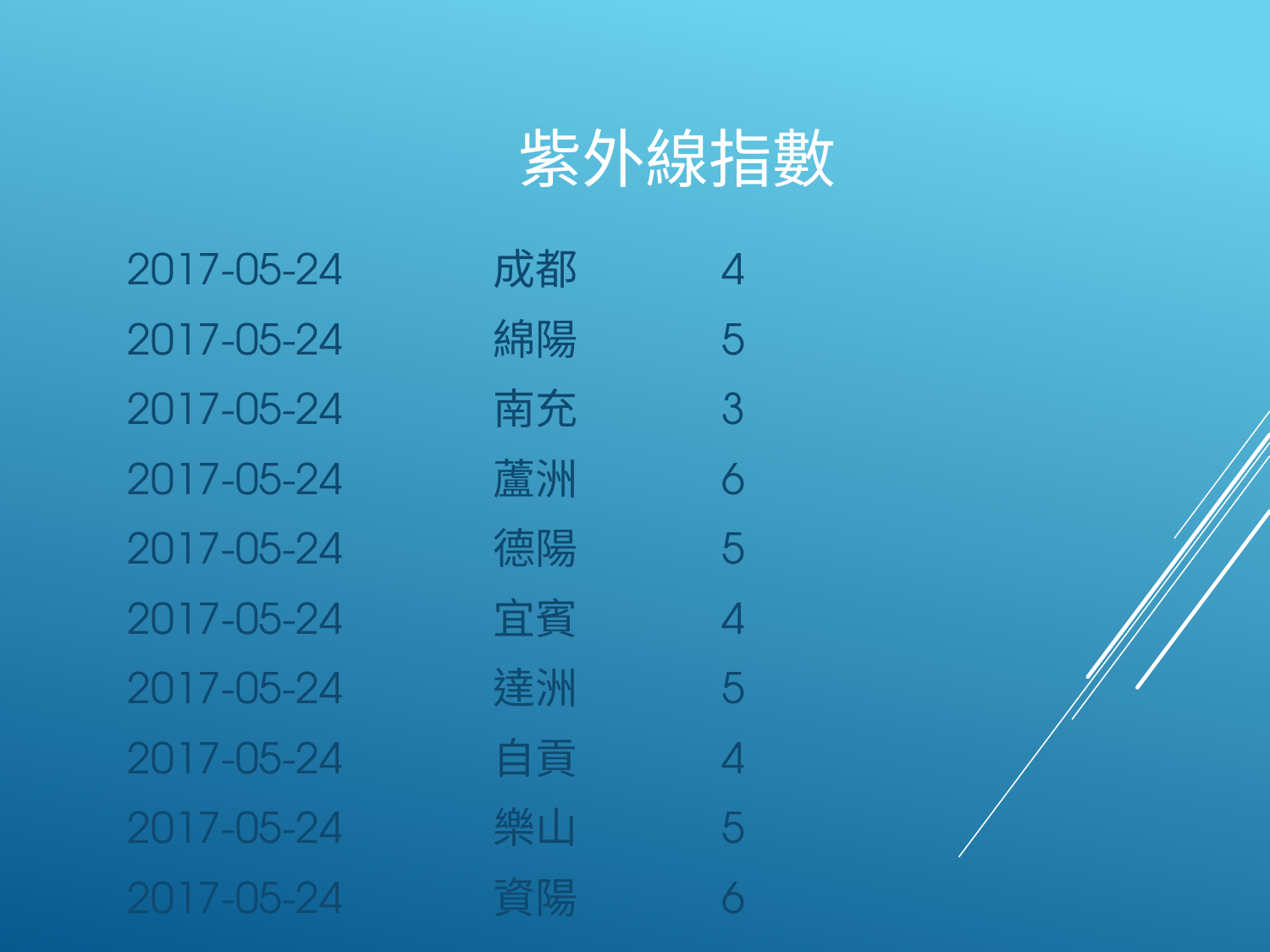

# 紫外線指數
2017-05-24            成都              4
2017-05-24            綿陽              5
2017-05-24            南充              3
2017-05-24            蘆洲              6
2017-05-24            德陽              5
2017-05-24            宜賓              4
2017-05-24            達洲              5
2017-05-24            自貢              4
2017-05-24            樂山              5
2017-05-24            資陽              6